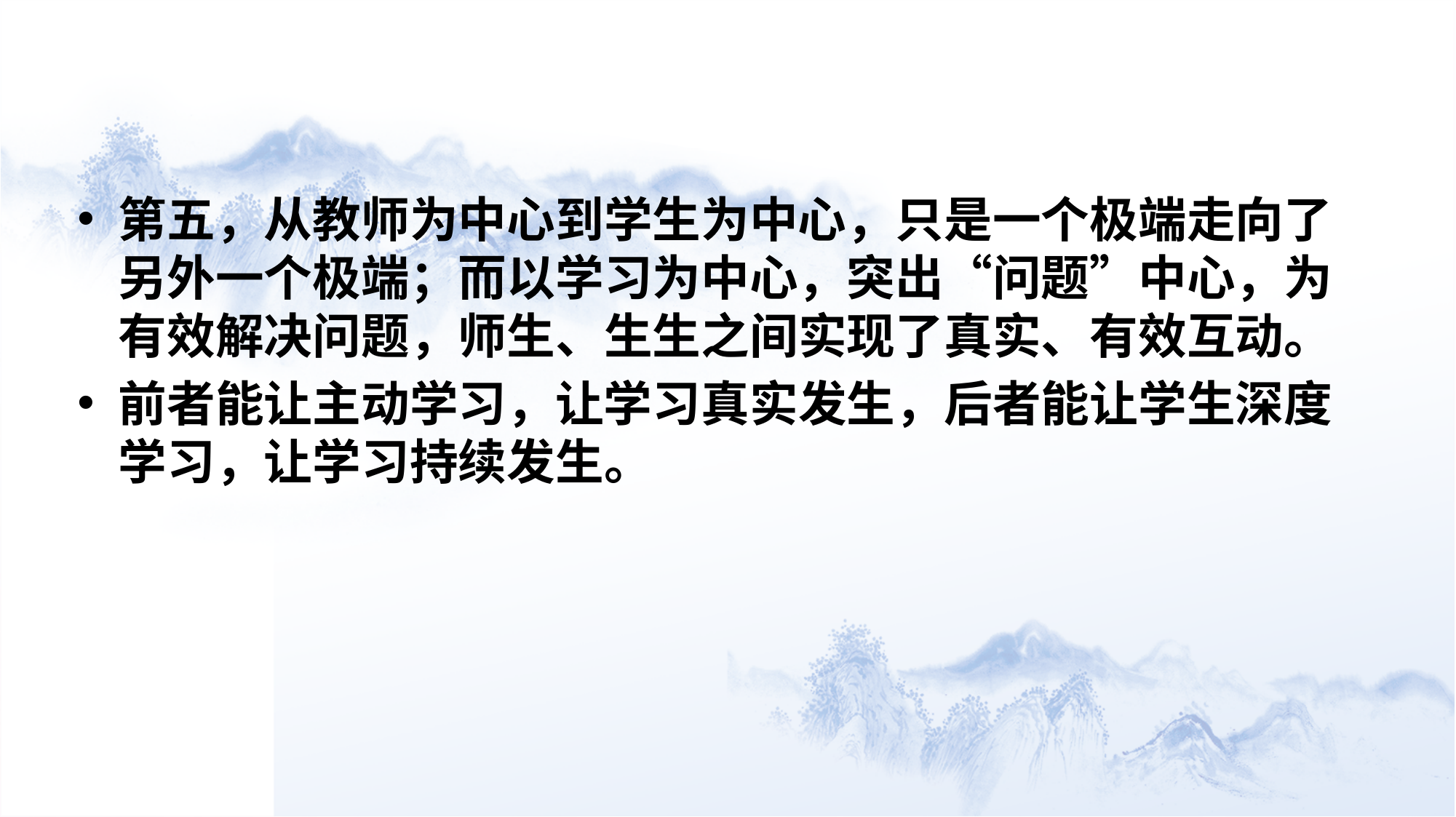

#
第五，从教师为中心到学生为中心，只是一个极端走向了另外一个极端；而以学习为中心，突出“问题”中心，为有效解决问题，师生、生生之间实现了真实、有效互动。
前者能让主动学习，让学习真实发生，后者能让学生深度学习，让学习持续发生。